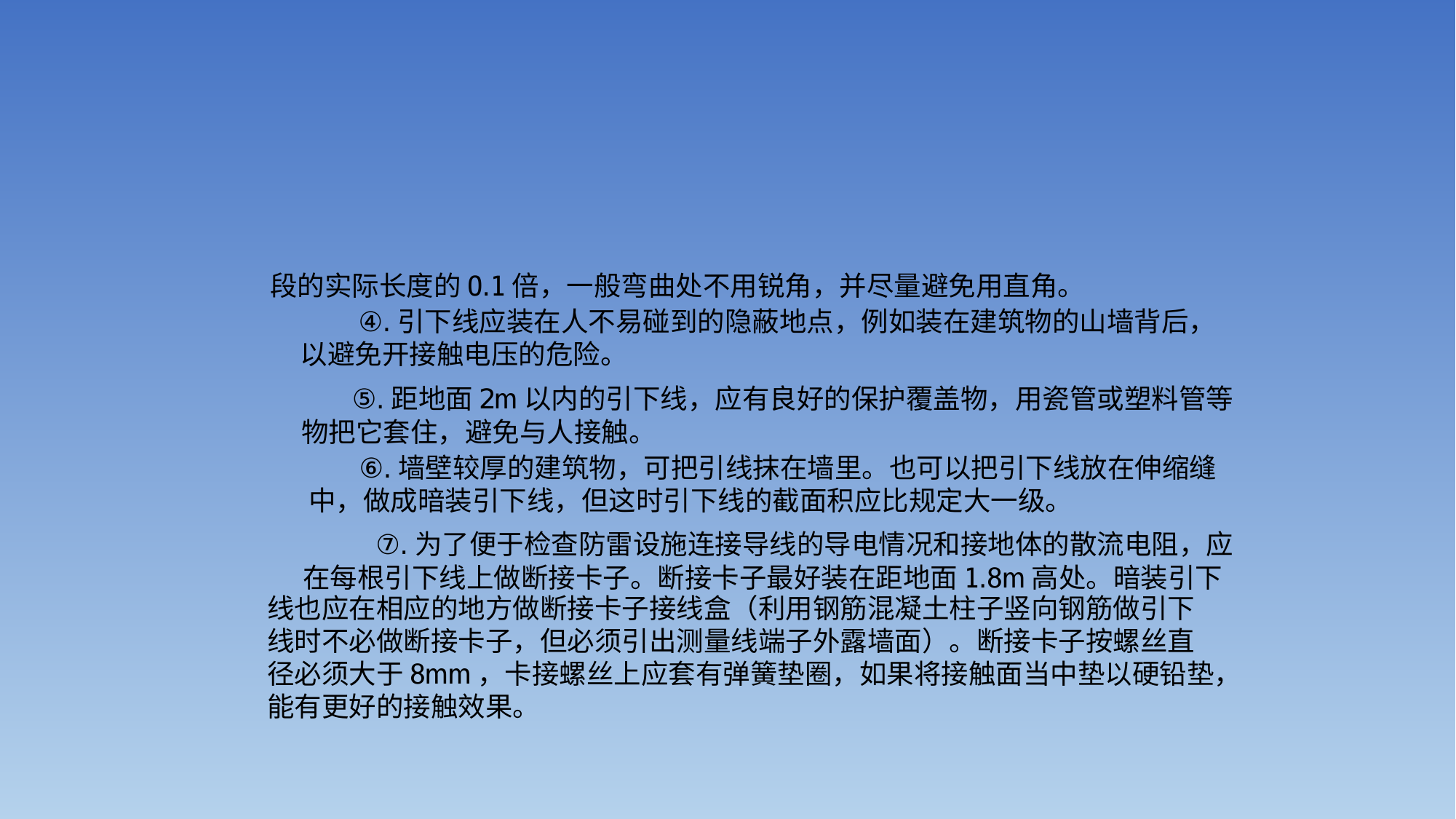

#

 段的实际长度的0.1倍，一般弯曲处不用锐角，并尽量避免用直角。
④.引下线应装在人不易碰到的隐蔽地点，例如装在建筑物的山墙背后，

以避免开接触电压的危险。
 ⑤.距地面2m以内的引下线，应有良好的保护覆盖物，用瓷管或塑料管等

物把它套住，避免与人接触。
⑥.墙壁较厚的建筑物，可把引线抹在墙里。也可以把引下线放在伸缩缝

中，做成暗装引下线，但这时引下线的截面积应比规定大一级。
⑦.为了便于检查防雷设施连接导线的导电情况和接地体的散流电阻，应
在每根引下线上做断接卡子。断接卡子最好装在距地面1.8m高处。暗装引下
线也应在相应的地方做断接卡子接线盒（利用钢筋混凝土柱子竖向钢筋做引下
线时不必做断接卡子，但必须引出测量线端子外露墙面）。断接卡子按螺丝直
径必须大于8mm，卡接螺丝上应套有弹簧垫圈，如果将接触面当中垫以硬铅垫，
能有更好的接触效果。